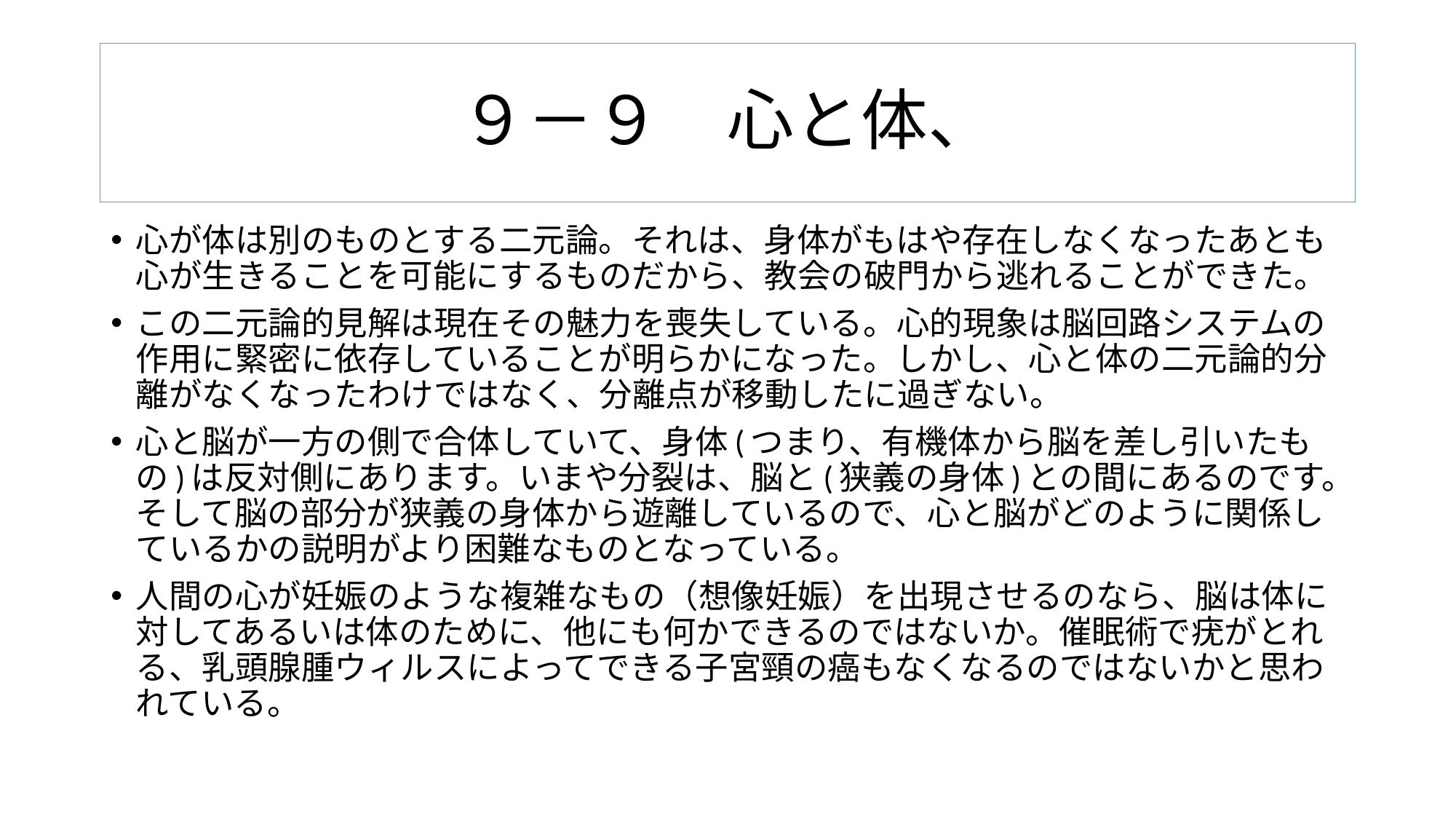

# ９－９　心と体、
心が体は別のものとする二元論。それは、身体がもはや存在しなくなったあとも心が生きることを可能にするものだから、教会の破門から逃れることができた。
この二元論的見解は現在その魅力を喪失している。心的現象は脳回路システムの作用に緊密に依存していることが明らかになった。しかし、心と体の二元論的分離がなくなったわけではなく、分離点が移動したに過ぎない。
心と脳が一方の側で合体していて、身体(つまり、有機体から脳を差し引いたもの)は反対側にあります。いまや分裂は、脳と(狭義の身体)との間にあるのです。そして脳の部分が狭義の身体から遊離しているので、心と脳がどのように関係しているかの説明がより困難なものとなっている。
人間の心が妊娠のような複雑なもの（想像妊娠）を出現させるのなら、脳は体に対してあるいは体のために、他にも何かできるのではないか。催眠術で疣がとれる、乳頭腺腫ウィルスによってできる子宮頸の癌もなくなるのではないかと思われている。